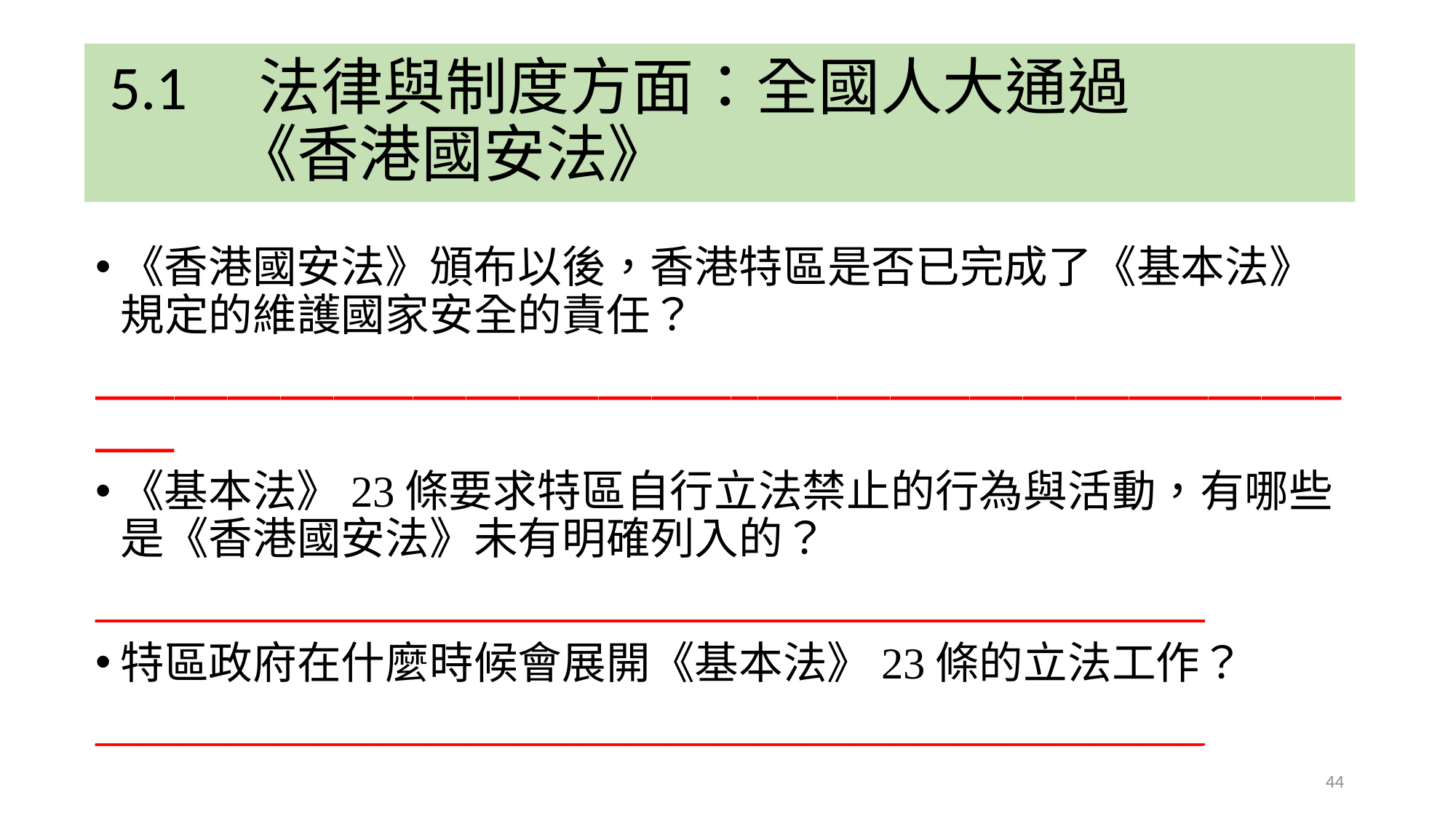

# 5.1    法律與制度方面：全國人大通過 《香港國安法》
《香港國安法》頒布以後，香港特區是否已完成了《基本法》規定的維護國家安全的責任？
__________________________________________________
《基本法》23條要求特區自行立法禁止的行為與活動，有哪些是《香港國安法》未有明確列入的？
__________________________________________________
特區政府在什麼時候會展開《基本法》23條的立法工作？
__________________________________________________

44